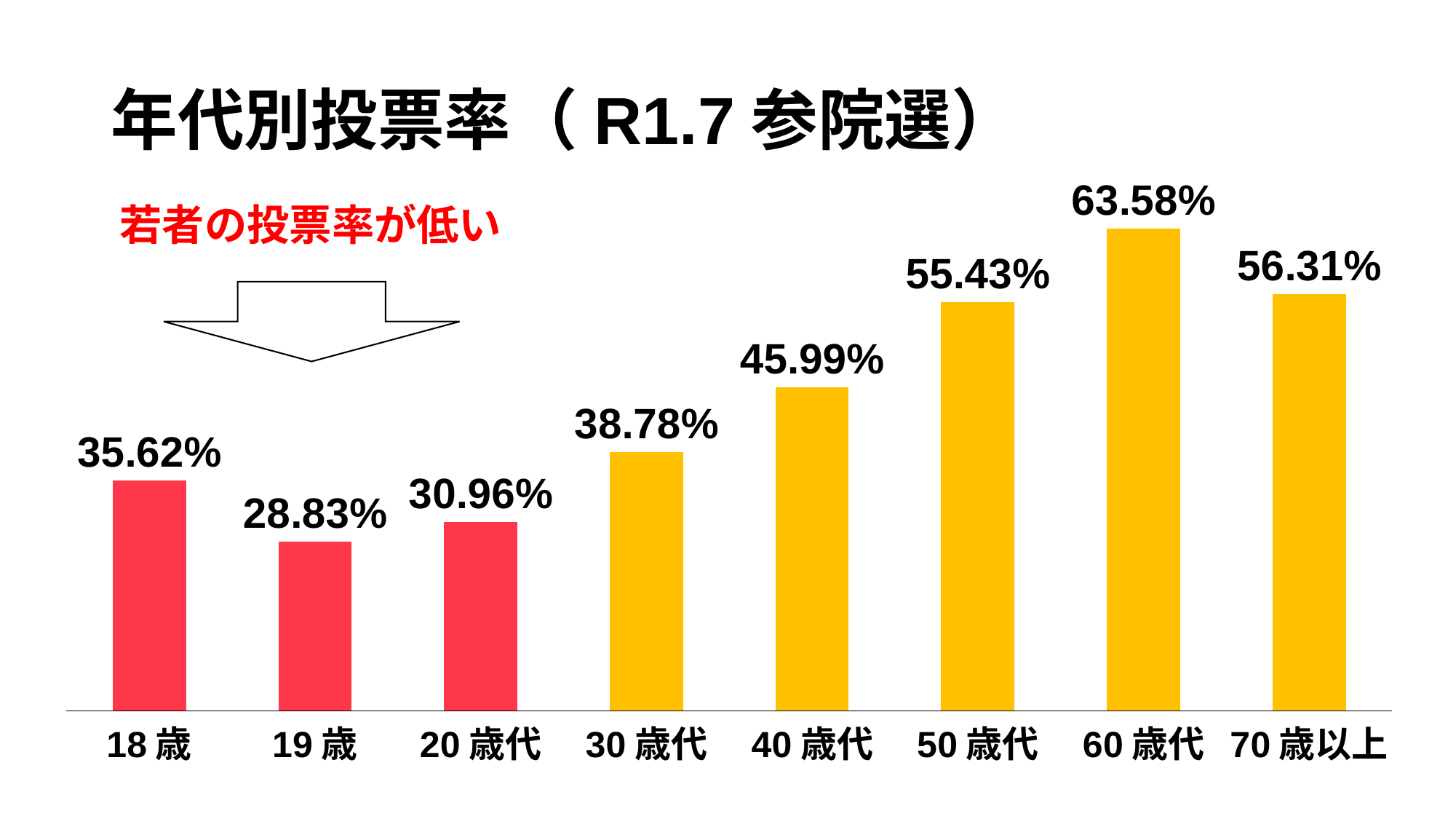

# 年代別投票率（R1.7参院選）

### Chart

| Category | 系列 1 |
|---|---|
| 18歳 | 0.3562 |
| 19歳 | 0.2883 |
| 20歳代 | 0.3096 |
| 30歳代 | 0.3878 |
| 40歳代 | 0.4599 |
| 50歳代 | 0.5543 |
| 60歳代 | 0.6358 |
| 70歳以上 | 0.5631 |
若者の投票率が低い